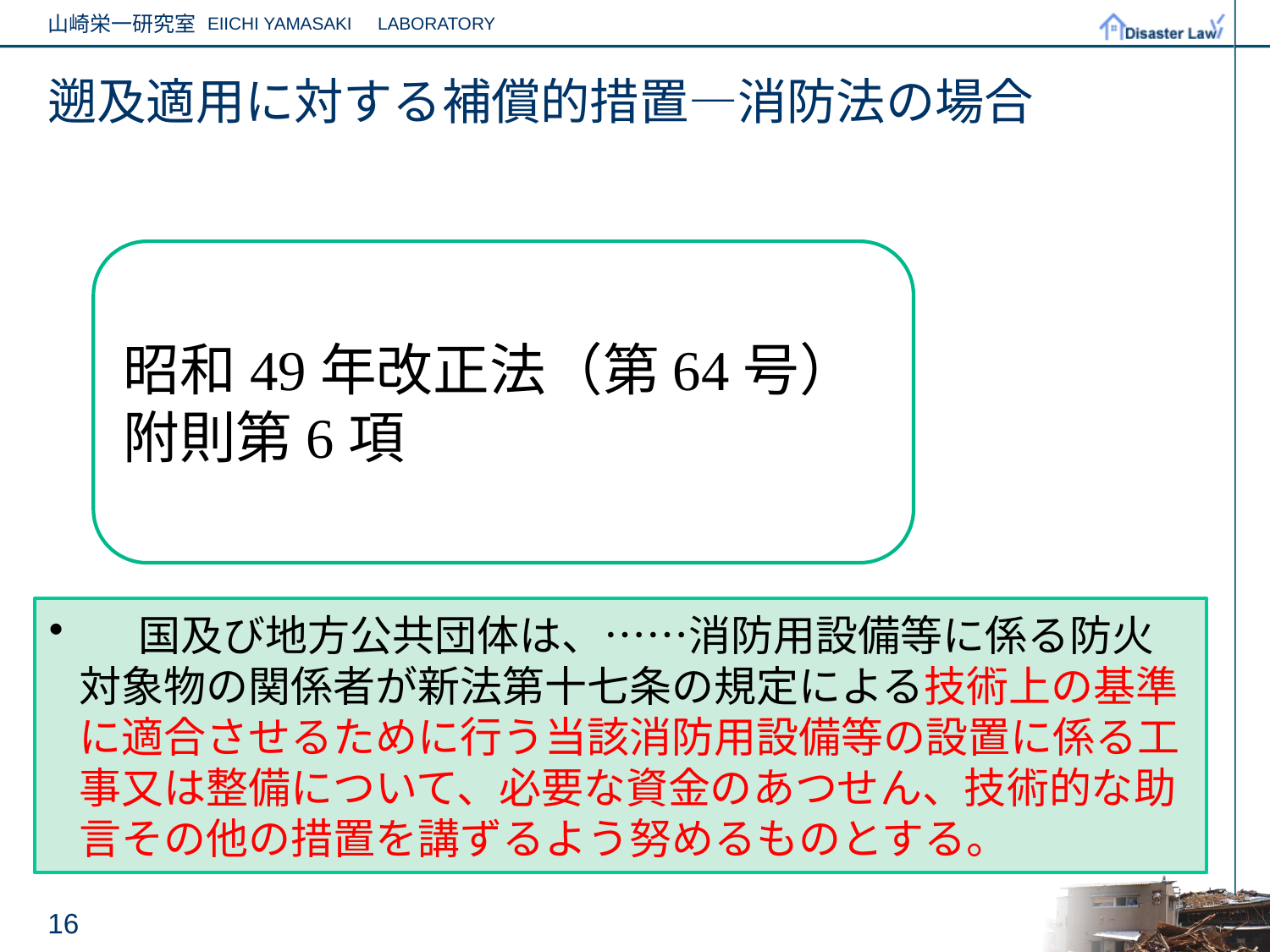

# 遡及適用に対する補償的措置―消防法の場合
昭和49年改正法（第64号）附則第6項
 　国及び地方公共団体は、……消防用設備等に係る防火対象物の関係者が新法第十七条の規定による技術上の基準に適合させるために行う当該消防用設備等の設置に係る工事又は整備について、必要な資金のあつせん、技術的な助言その他の措置を講ずるよう努めるものとする。
16